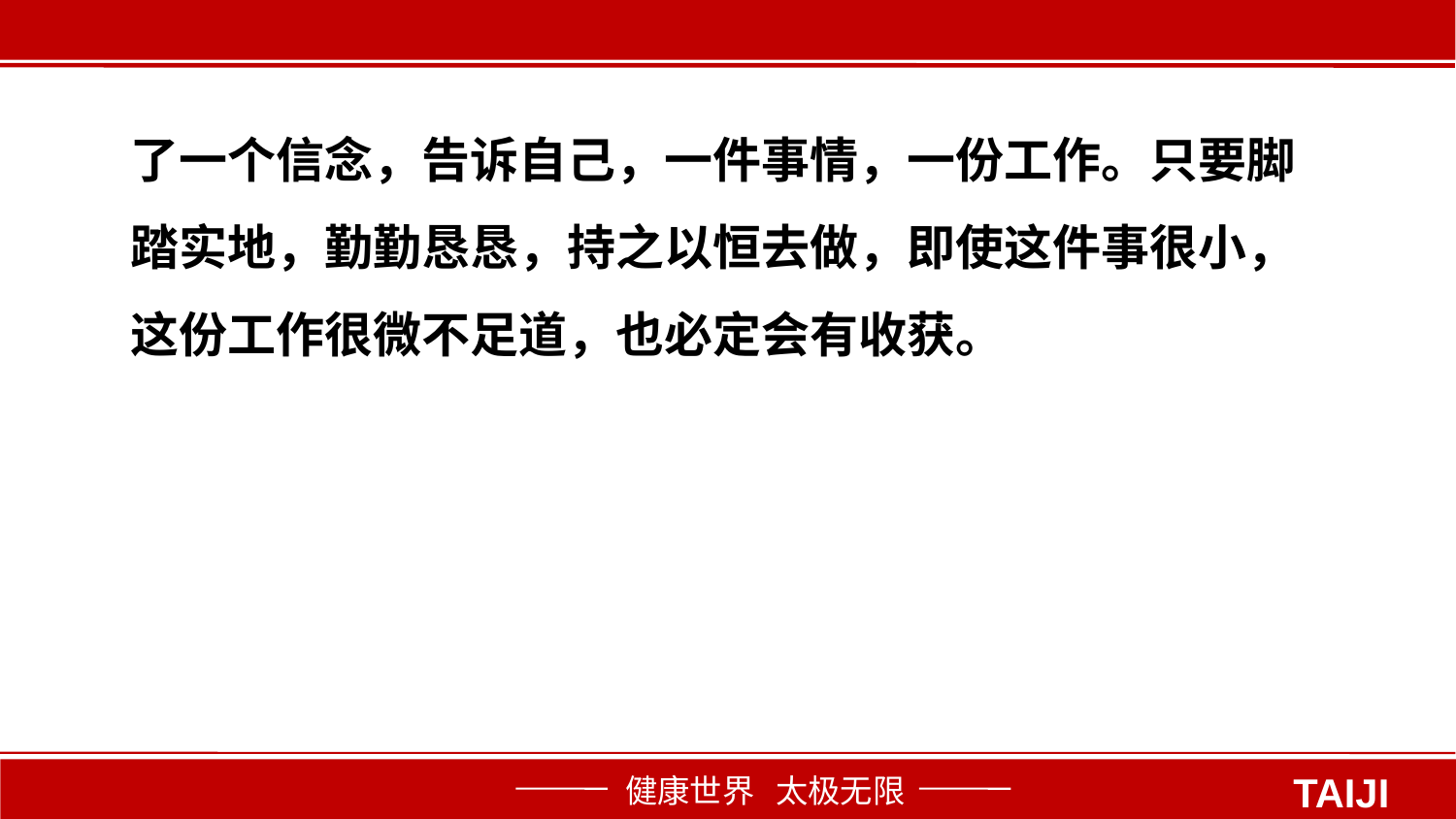

了一个信念，告诉自己，一件事情，一份工作。只要脚踏实地，勤勤恳恳，持之以恒去做，即使这件事很小，这份工作很微不足道，也必定会有收获。